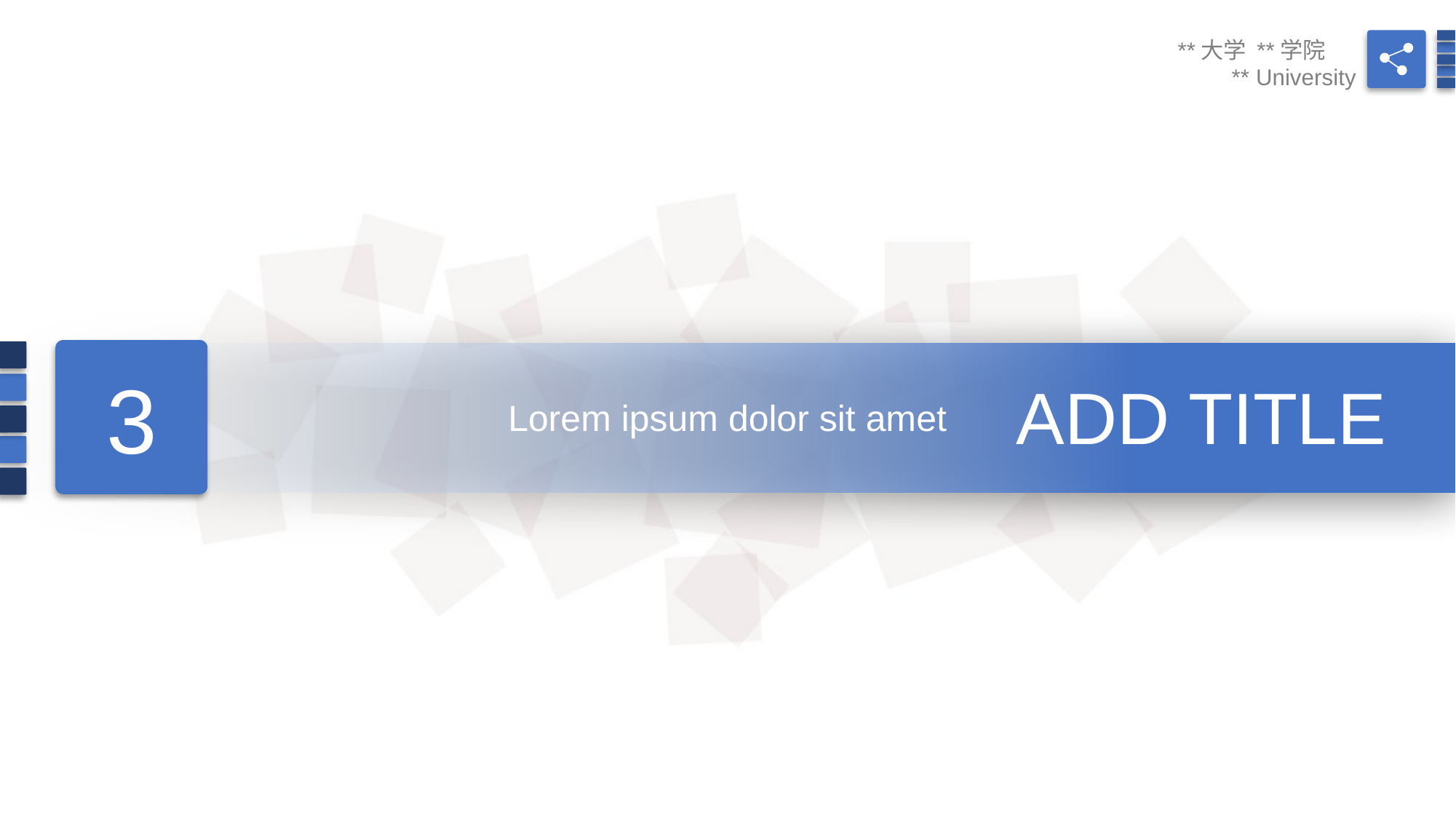

**大学 **学院
** University

3

ADD TITLE
Lorem ipsum dolor sit amet